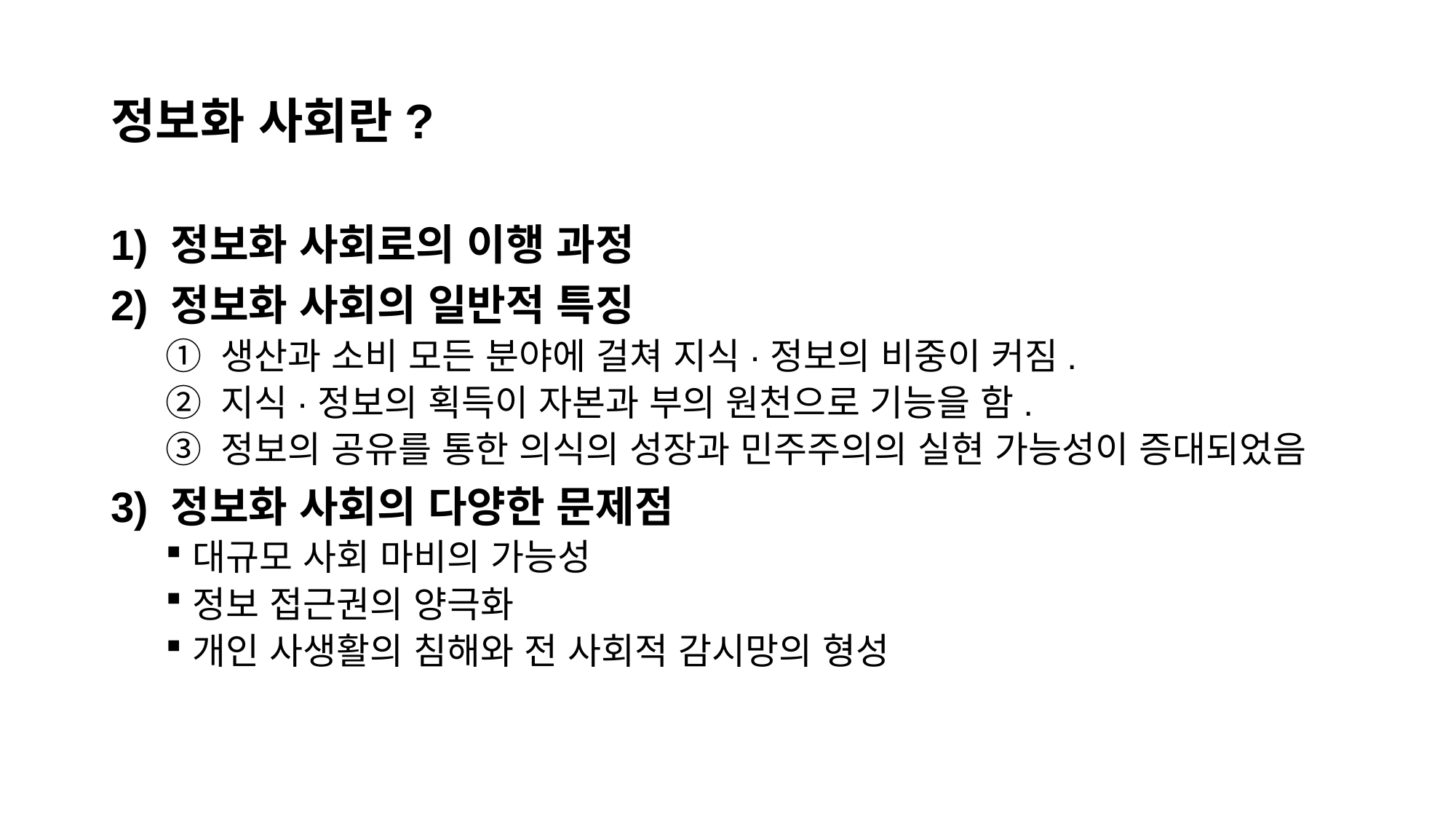

# 정보화 사회란?
1) 정보화 사회로의 이행 과정
2) 정보화 사회의 일반적 특징
① 생산과 소비 모든 분야에 걸쳐 지식·정보의 비중이 커짐.
② 지식·정보의 획득이 자본과 부의 원천으로 기능을 함.
③ 정보의 공유를 통한 의식의 성장과 민주주의의 실현 가능성이 증대되었음
3) 정보화 사회의 다양한 문제점
대규모 사회 마비의 가능성
정보 접근권의 양극화
개인 사생활의 침해와 전 사회적 감시망의 형성